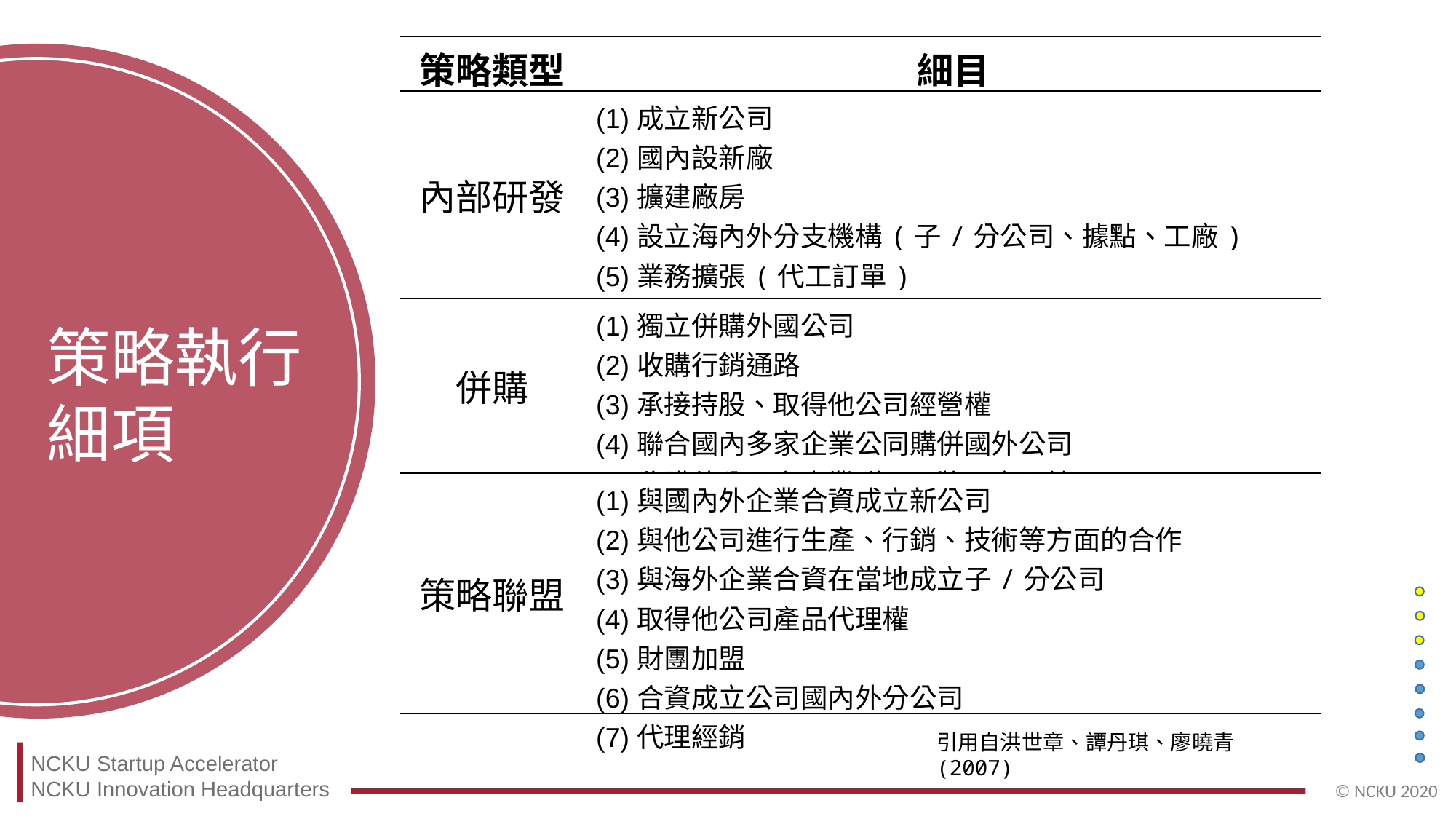

| 策略類型 | 細目 |
| --- | --- |
| 內部研發 | 成立新公司 國內設新廠 擴建廠房 設立海內外分支機構(子/分公司、據點、工廠) 業務擴張(代工訂單) 在國內成立連鎖店、自創通路 |
| 併購 | 獨立併購外國公司 收購行銷通路 承接持股、取得他公司經營權 聯合國內多家企業公同購併國外公司 收購他公司之事業群、品牌、產品線 |
| 策略聯盟 | 與國內外企業合資成立新公司 與他公司進行生產、行銷、技術等方面的合作 與海外企業合資在當地成立子/分公司 取得他公司產品代理權 財團加盟 合資成立公司國內外分公司 代理經銷 |

策略執行細項

引用自洪世章、譚丹琪、廖曉青(2007)

NCKU Startup Accelerator
NCKU Innovation Headquarters

© NCKU 2020